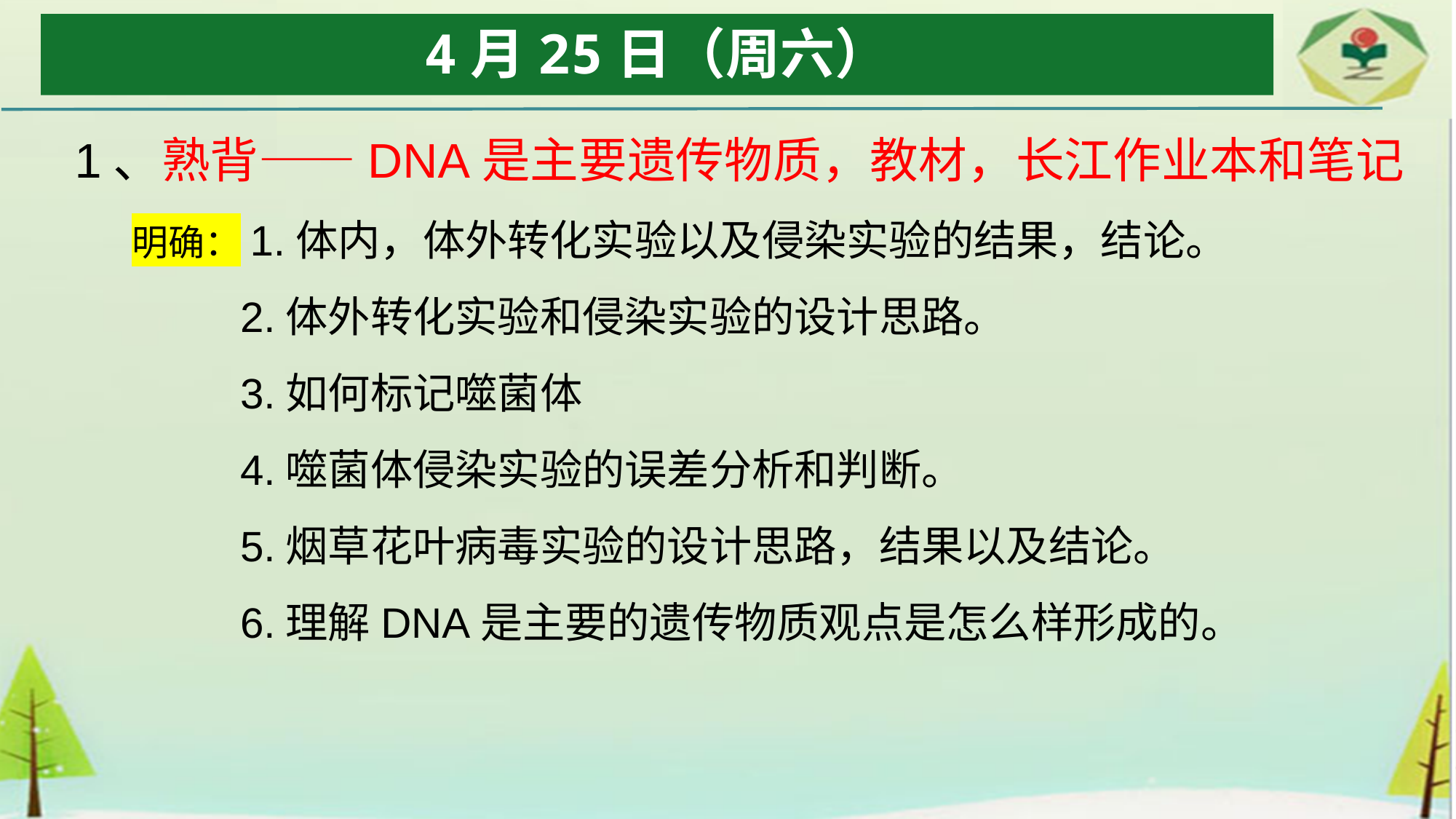

# 4月25日（周六）
1、熟背——DNA是主要遗传物质，教材，长江作业本和笔记
     明确：1.体内，体外转化实验以及侵染实验的结果，结论。
              2.体外转化实验和侵染实验的设计思路。
              3.如何标记噬菌体
              4.噬菌体侵染实验的误差分析和判断。
              5.烟草花叶病毒实验的设计思路，结果以及结论。
              6.理解DNA是主要的遗传物质观点是怎么样形成的。